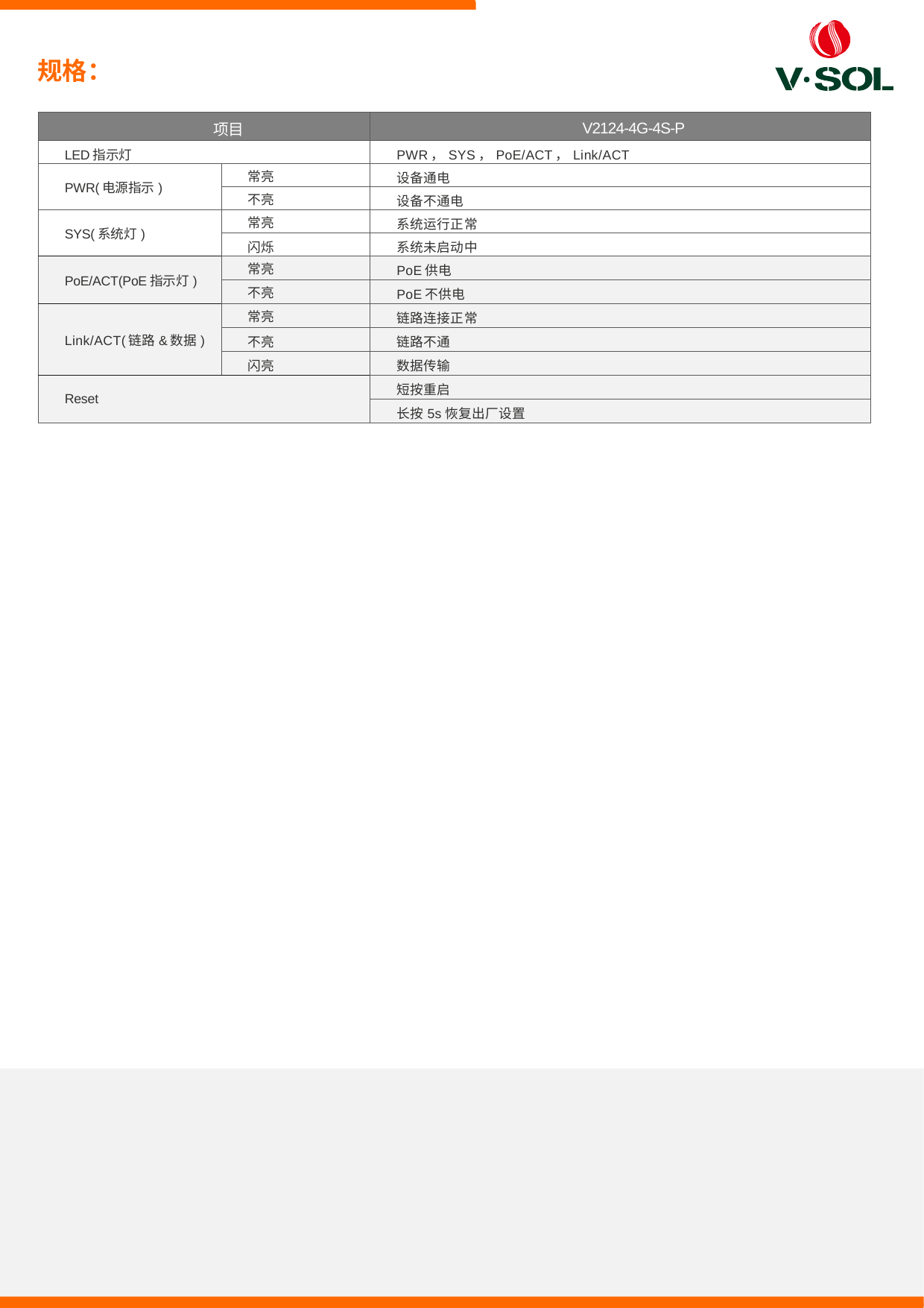

规格：
| 项目 |  | V2124-4G-4S-P |
| --- | --- | --- |
| LED指示灯 |  | PWR，SYS，PoE/ACT，Link/ACT |
| PWR(电源指示) | 常亮 | 设备通电 |
|  | 不亮 | 设备不通电 |
| SYS(系统灯) | 常亮 | 系统运行正常 |
|  | 闪烁 | 系统未启动中 |
| PoE/ACT(PoE指示灯) | 常亮 | PoE供电 |
|  | 不亮 | PoE不供电 |
| Link/ACT(链路&数据) | 常亮 | 链路连接正常 |
|  | 不亮 | 链路不通 |
|  | 闪亮 | 数据传输 |
| Reset |  | 短按重启 |
|  |  | 长按5s恢复出厂设置 |